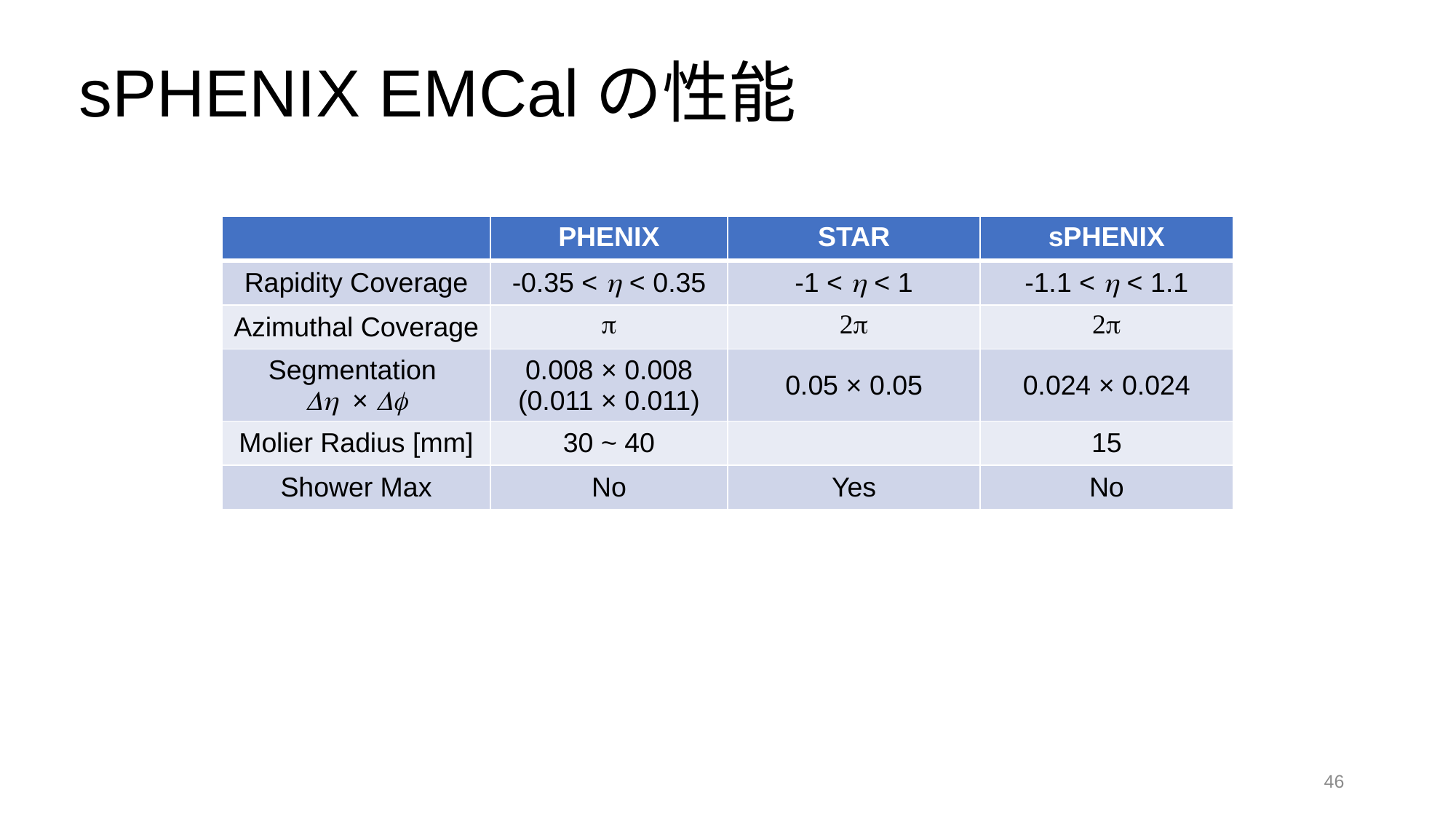

# sPHENIX EMCalの性能
|  | PHENIX | STAR | sPHENIX |
| --- | --- | --- | --- |
| Rapidity Coverage | -0.35 < η < 0.35 | -1 < η < 1 | -1.1 < η < 1.1 |
| Azimuthal Coverage | π | 2π | 2π |
| Segmentation Δη × Δφ | 0.008 × 0.008 (0.011 × 0.011) | 0.05 × 0.05 | 0.024 × 0.024 |
| Molier Radius [mm] | 30 ~ 40 |  | 15 |
| Shower Max | No | Yes | No |
46